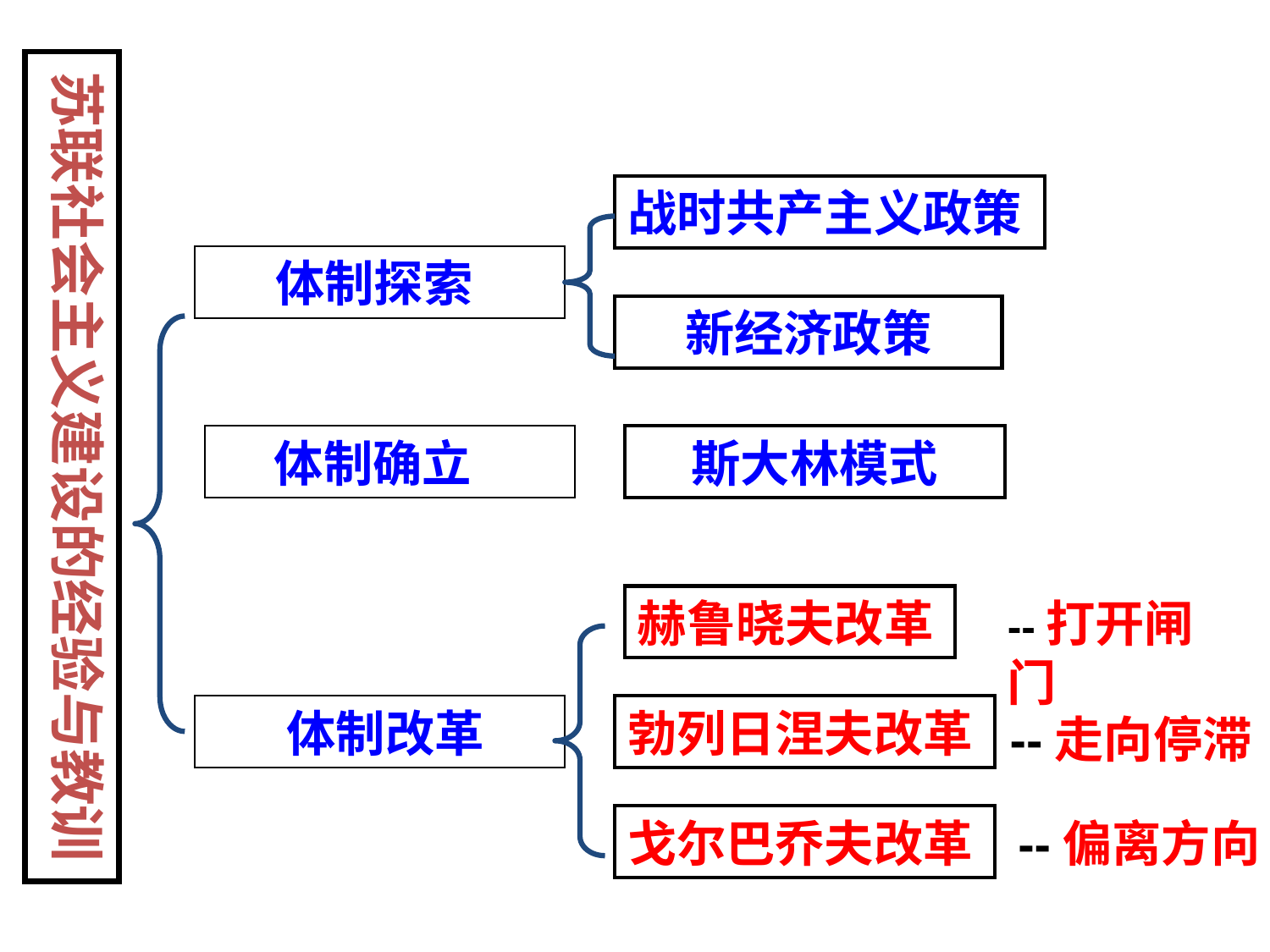

苏联社会主义建设的经验与教训
战时共产主义政策

     体制探索
新经济政策

    体制确立
斯大林模式
赫鲁晓夫改革
--打开闸门

      体制改革
勃列日涅夫改革
--走向停滞
戈尔巴乔夫改革
--偏离方向